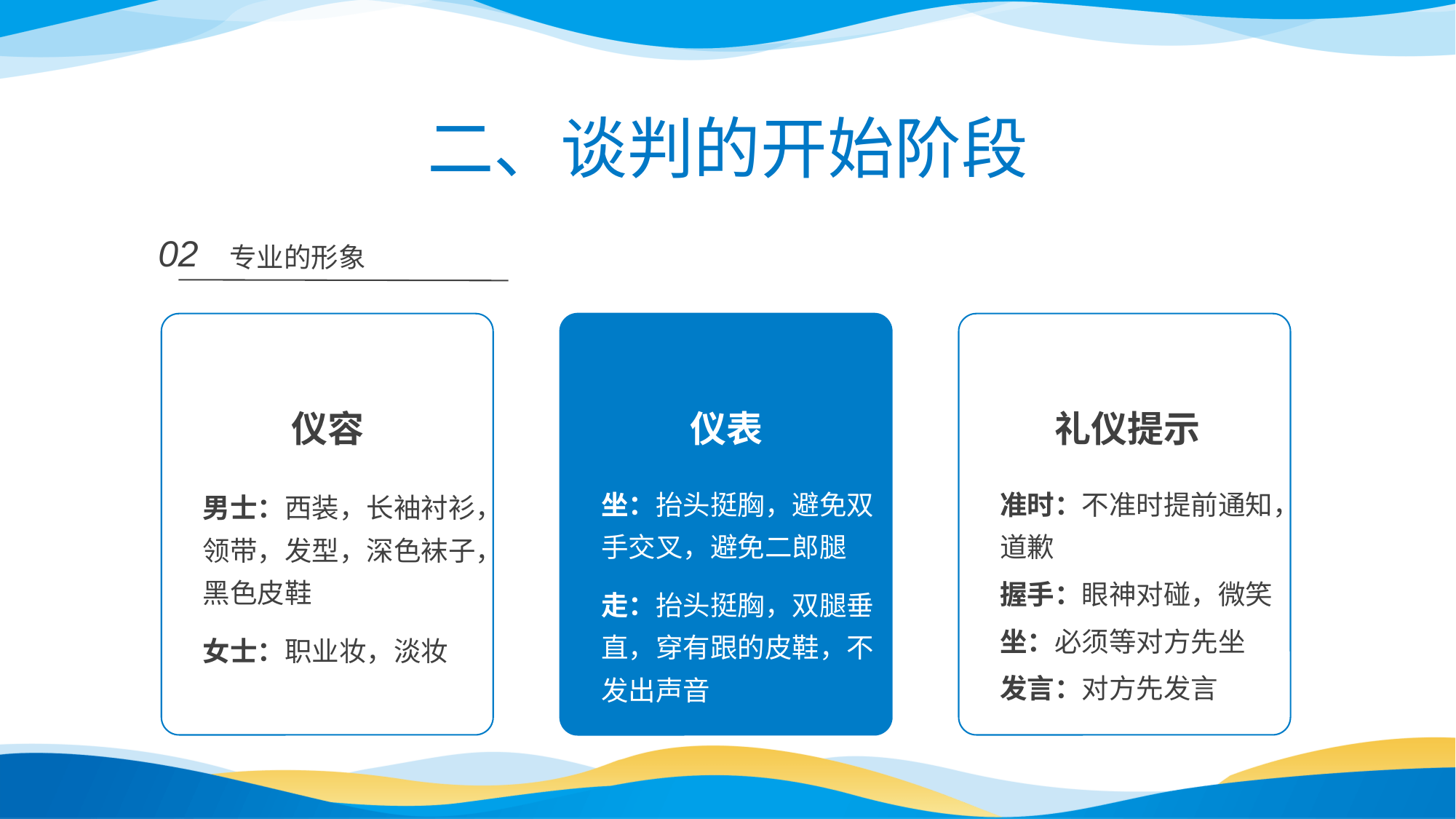

二、谈判的开始阶段
02
专业的形象

仪容
男士：西装，长袖衬衫，领带，发型，深色袜子，黑色皮鞋
女士：职业妆，淡妆

仪表
坐：抬头挺胸，避免双手交叉，避免二郎腿
走：抬头挺胸，双腿垂直，穿有跟的皮鞋，不发出声音

礼仪提示
准时：不准时提前通知，道歉
握手：眼神对碰，微笑
坐：必须等对方先坐
发言：对方先发言